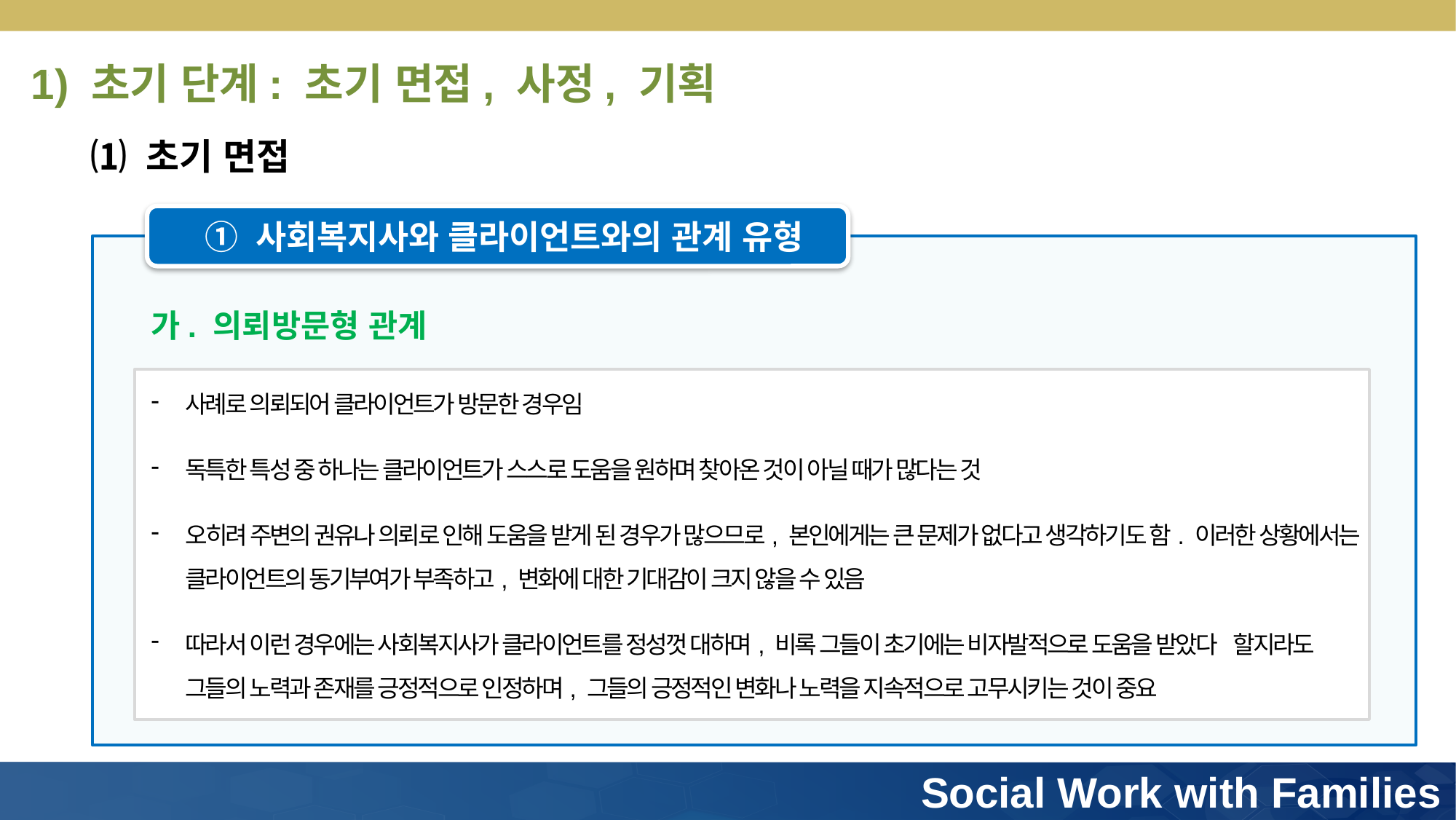

1) 초기 단계: 초기 면접, 사정, 기획
⑴ 초기 면접

① 사회복지사와 클라이언트와의 관계 유형

가. 의뢰방문형 관계

사례로 의뢰되어 클라이언트가 방문한 경우임

독특한 특성 중 하나는 클라이언트가 스스로 도움을 원하며 찾아온 것이 아닐 때가 많다는 것

오히려 주변의 권유나 의뢰로 인해 도움을 받게 된 경우가 많으므로, 본인에게는 큰 문제가 없다고 생각하기도 함. 이러한 상황에서는 클라이언트의 동기부여가 부족하고, 변화에 대한 기대감이 크지 않을 수 있음

따라서 이런 경우에는 사회복지사가 클라이언트를 정성껏 대하며, 비록 그들이 초기에는 비자발적으로 도움을 받았다    할지라도 그들의 노력과 존재를 긍정적으로 인정하며, 그들의 긍정적인 변화나 노력을 지속적으로 고무시키는 것이 중요